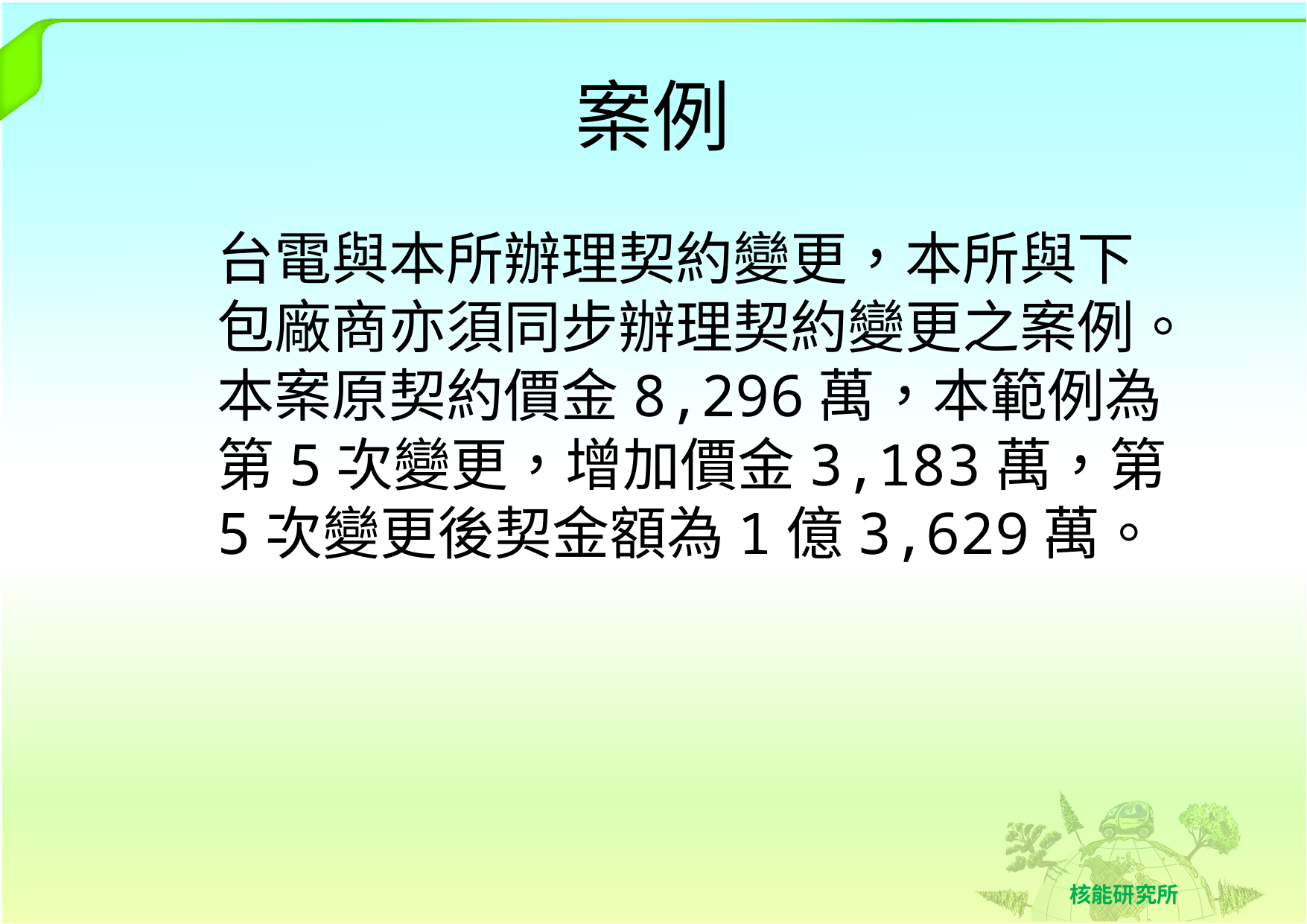

# 案例
台電與本所辦理契約變更，本所與下包廠商亦須同步辦理契約變更之案例。本案原契約價金8,296萬，本範例為第5次變更，增加價金3,183萬，第5次變更後契金額為1億3,629萬。